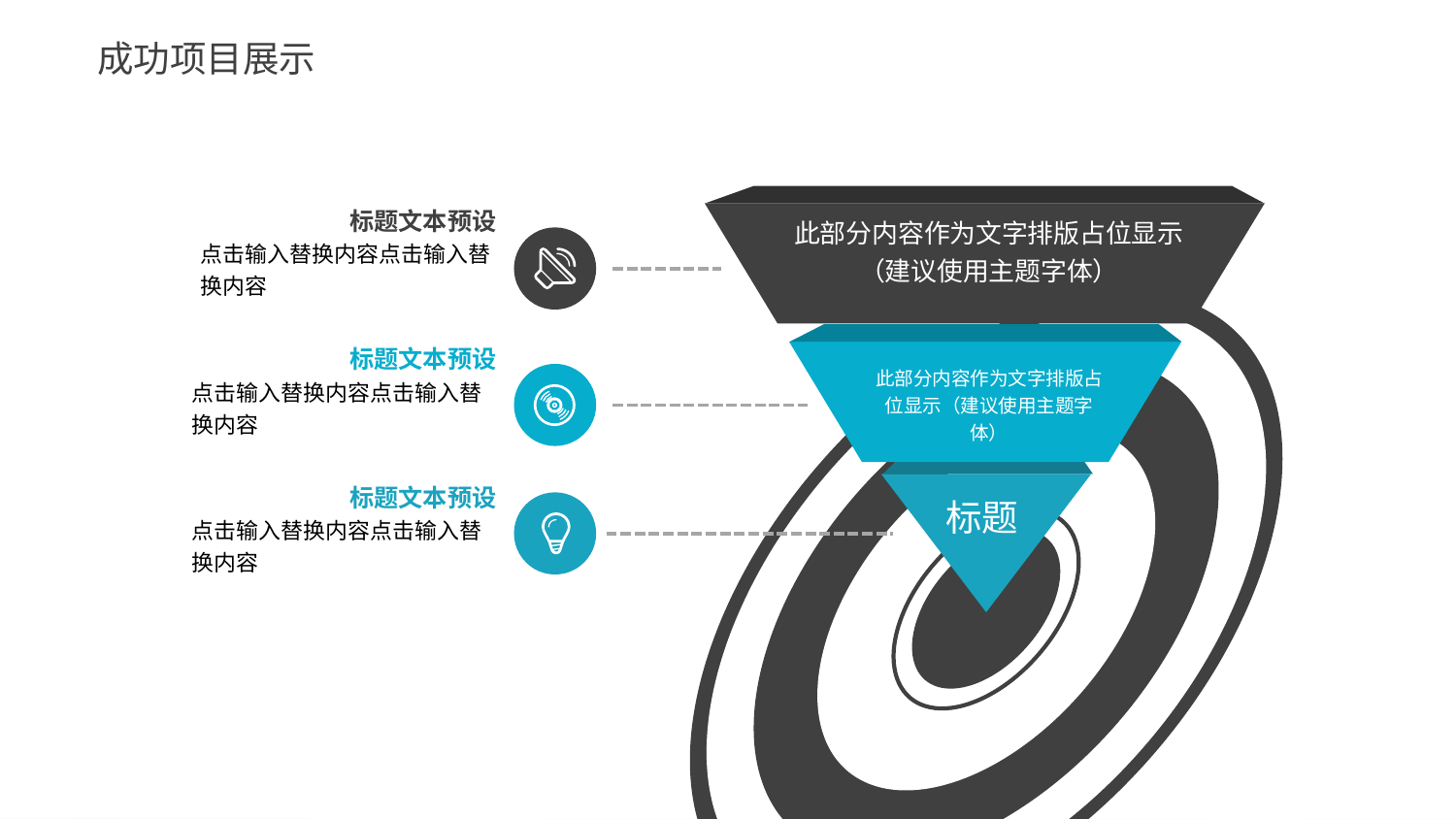

成功项目展示

此部分内容作为文字排版占位显示
（建议使用主题字体）

此部分内容作为文字排版占位显示（建议使用主题字体）

标题
标题文本预设
点击输入替换内容点击输入替换内容

标题文本预设
点击输入替换内容点击输入替换内容

标题文本预设
点击输入替换内容点击输入替换内容